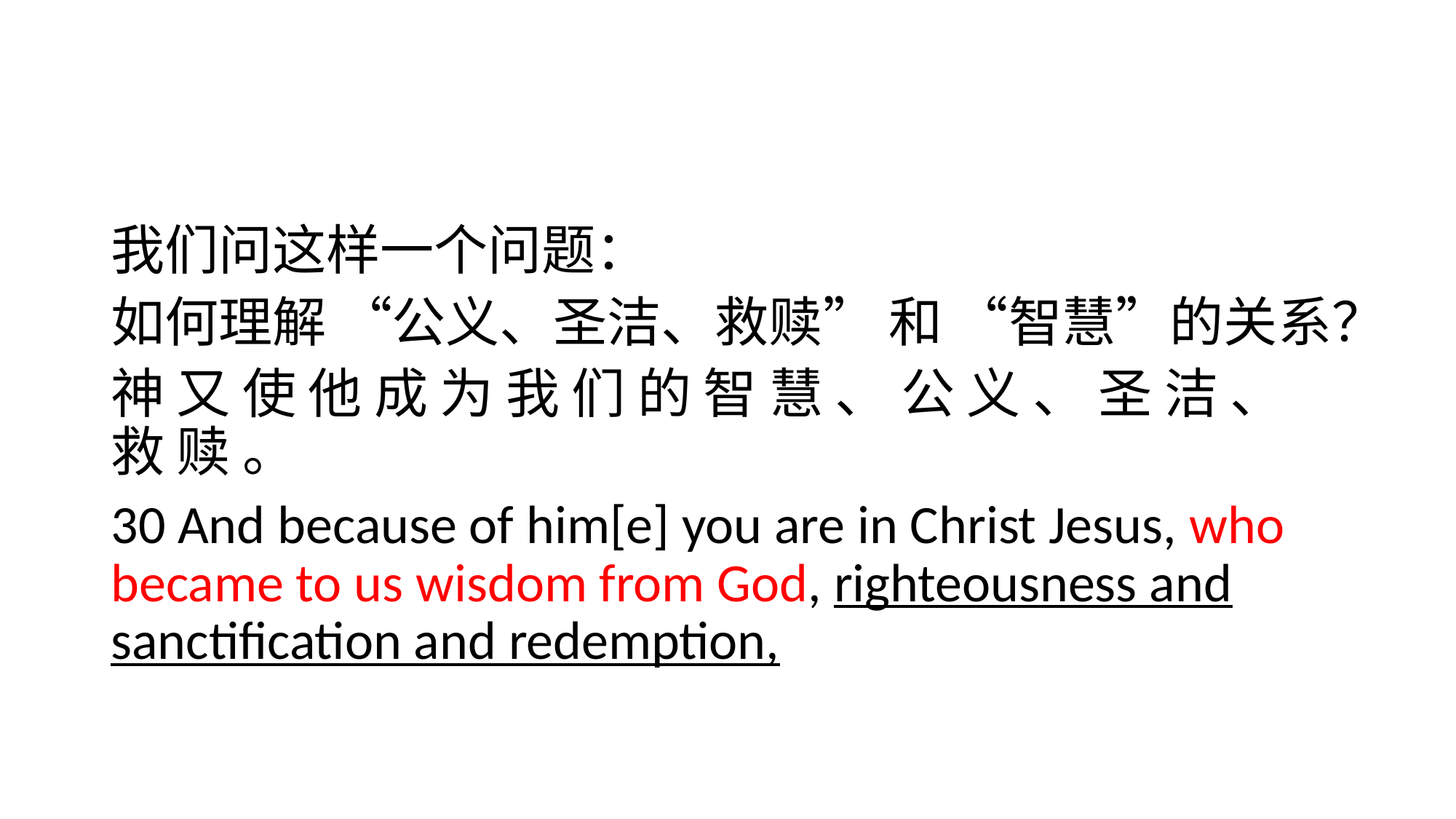

#
我们问这样一个问题：
如何理解 “公义、圣洁、救赎” 和 “智慧”的关系？
神 又 使 他 成 为 我 们 的 智 慧 、 公 义 、 圣 洁 、 救 赎 。
30 And because of him[e] you are in Christ Jesus, who became to us wisdom from God, righteousness and sanctification and redemption,